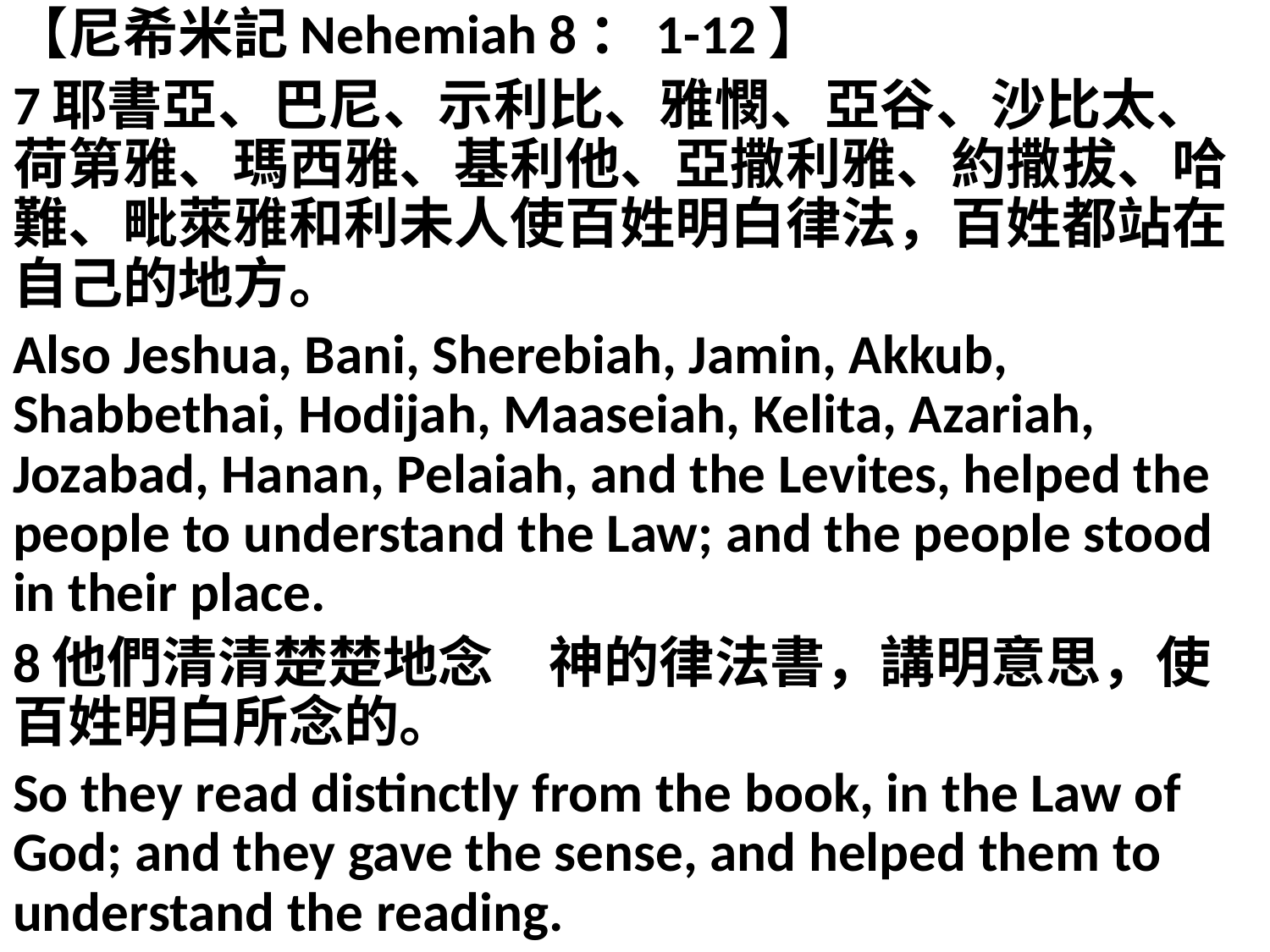

【尼希米記Nehemiah 8：1-12】
7耶書亞、巴尼、示利比、雅憫、亞谷、沙比太、荷第雅、瑪西雅、基利他、亞撒利雅、約撒拔、哈難、毗萊雅和利未人使百姓明白律法，百姓都站在自己的地方。
Also Jeshua, Bani, Sherebiah, Jamin, Akkub, Shabbethai, Hodijah, Maaseiah, Kelita, Azariah, Jozabad, Hanan, Pelaiah, and the Levites, helped the people to understand the Law; and the people stood in their place.
8他們清清楚楚地念　神的律法書，講明意思，使百姓明白所念的。
So they read distinctly from the book, in the Law of God; and they gave the sense, and helped them to understand the reading.